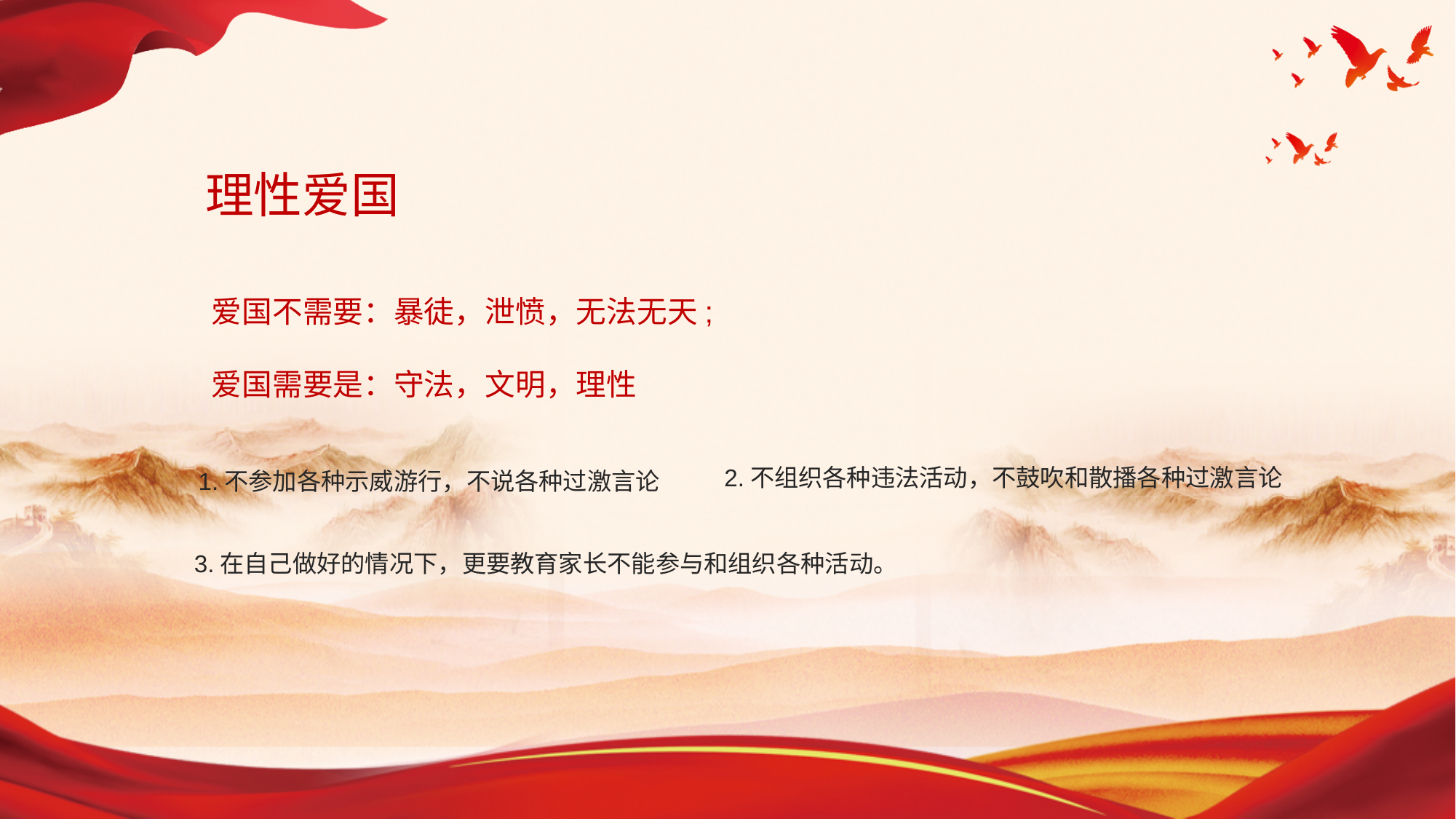

理性爱国
爱国不需要：暴徒，泄愤，无法无天;
爱国需要是：守法，文明，理性
2.不组织各种违法活动，不鼓吹和散播各种过激言论
1.不参加各种示威游行，不说各种过激言论
3.在自己做好的情况下，更要教育家长不能参与和组织各种活动。